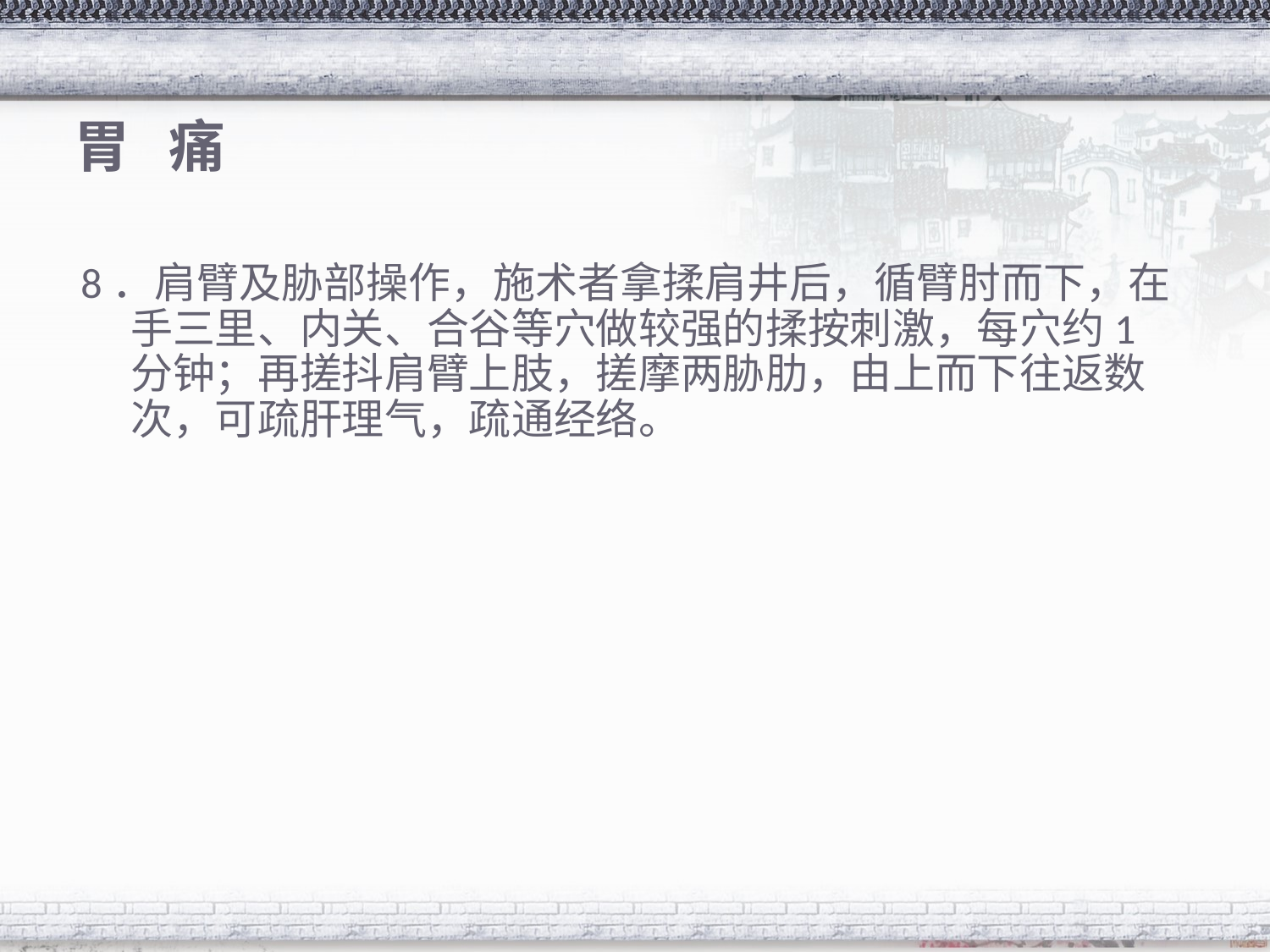

# 胃   痛
8．肩臂及胁部操作，施术者拿揉肩井后，循臂肘而下，在手三里、内关、合谷等穴做较强的揉按刺激，每穴约1分钟；再搓抖肩臂上肢，搓摩两胁肋，由上而下往返数次，可疏肝理气，疏通经络。